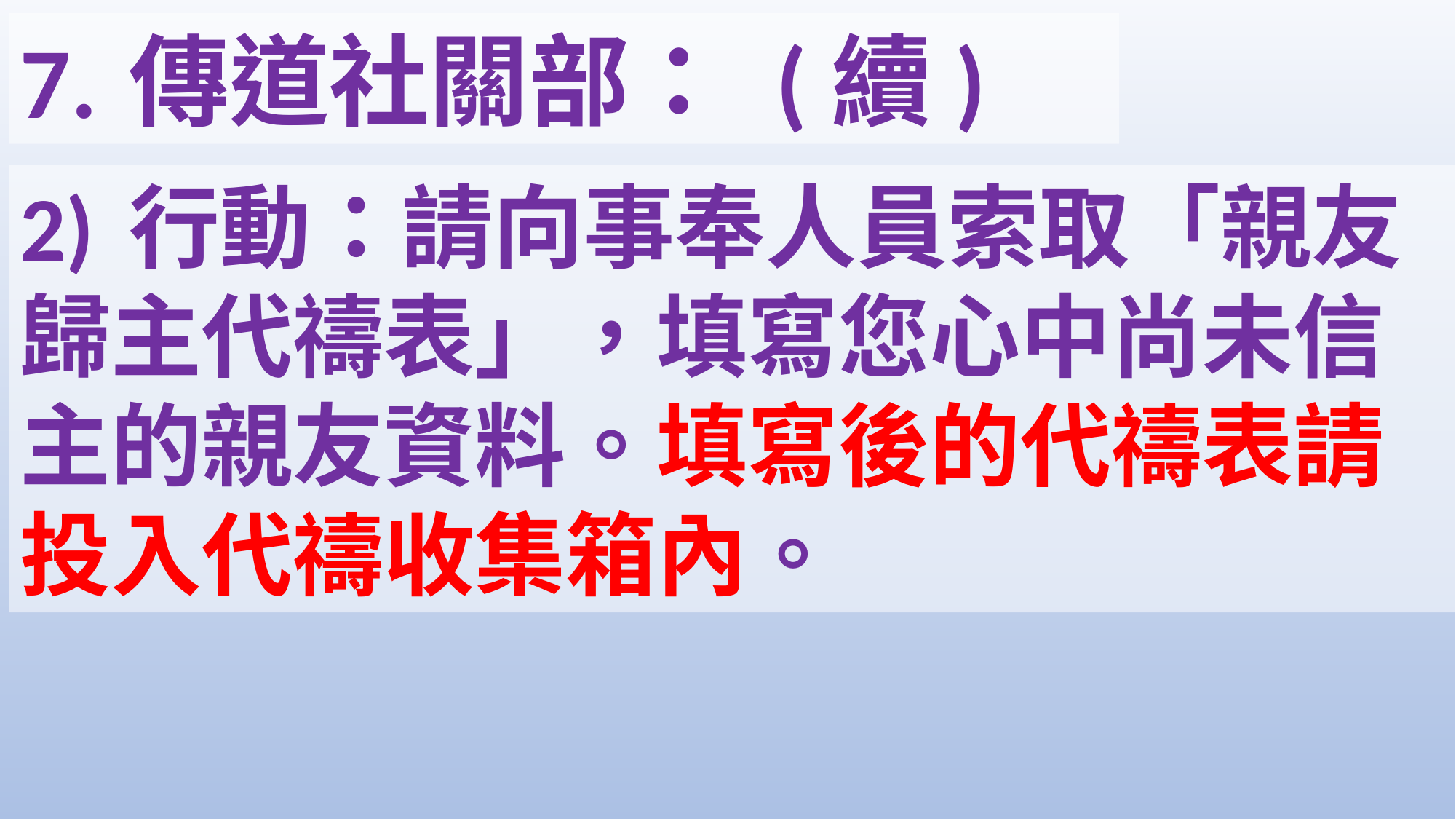

7.	傳道社關部： (續)
2)	行動：請向事奉人員索取「親友歸主代禱表」，填寫您心中尚未信主的親友資料。填寫後的代禱表請投入代禱收集箱內。